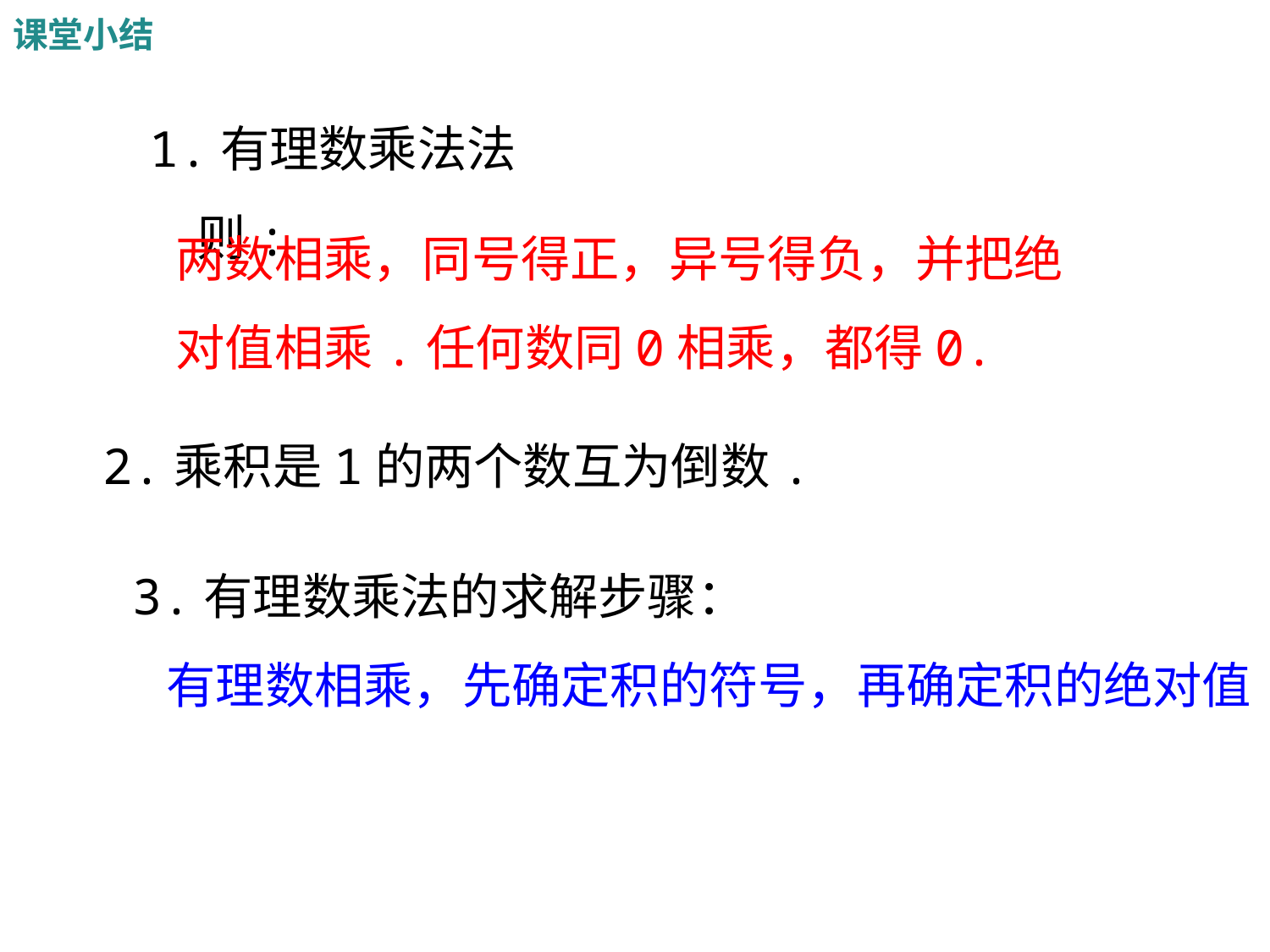

课堂小结
1.有理数乘法法则:
两数相乘，同号得正，异号得负，并把绝对值相乘.任何数同0相乘，都得0.
2.乘积是1的两个数互为倒数.
3.有理数乘法的求解步骤：
  有理数相乘，先确定积的符号，再确定积的绝对值.